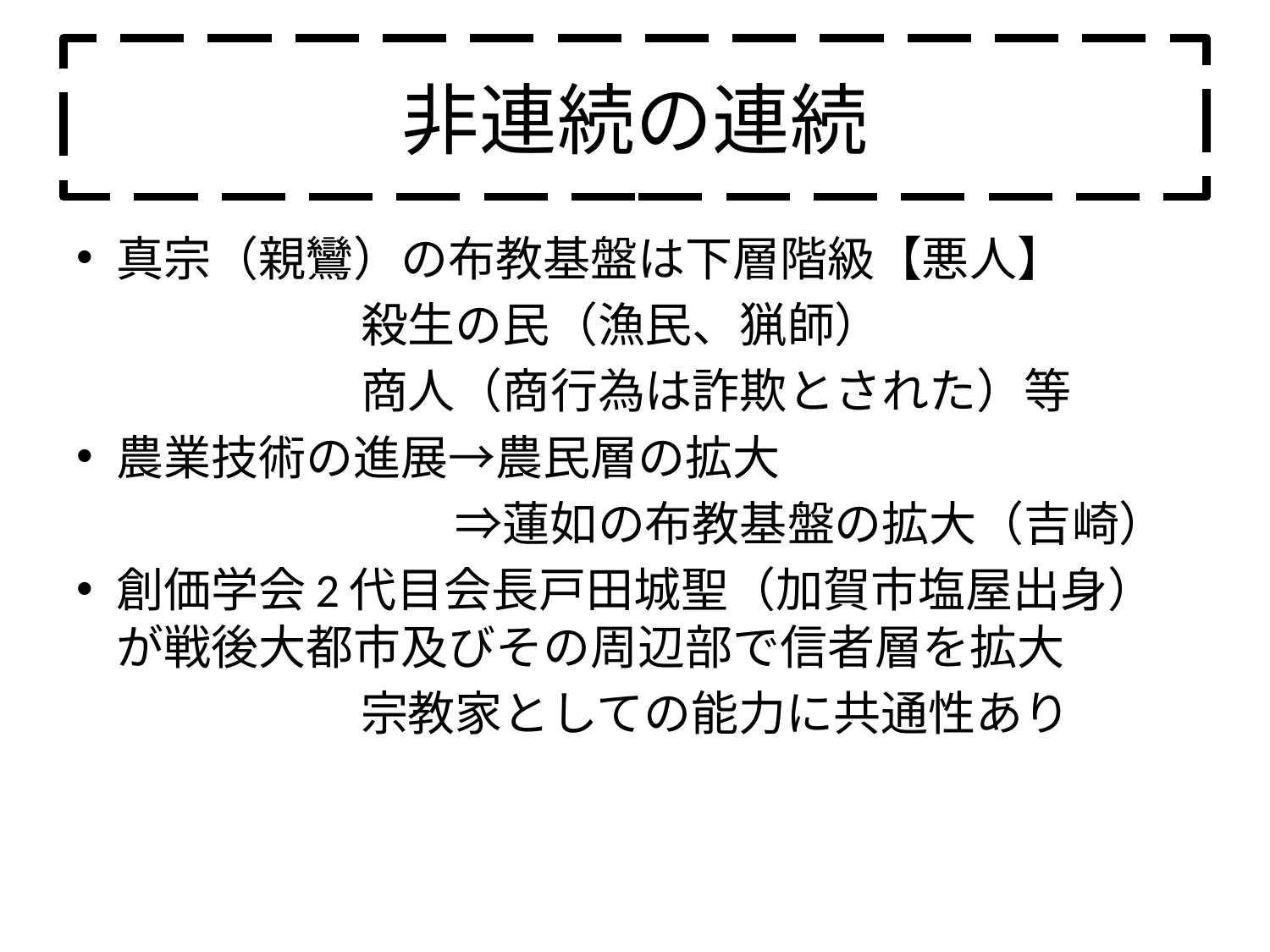

# 非連続の連続
真宗（親鸞）の布教基盤は下層階級【悪人】
　　　　　　殺生の民（漁民、猟師）
　　　　　　商人（商行為は詐欺とされた）等
農業技術の進展→農民層の拡大
　　　　　　　　⇒蓮如の布教基盤の拡大（吉崎）
創価学会2代目会長戸田城聖（加賀市塩屋出身）が戦後大都市及びその周辺部で信者層を拡大
　　　　　　宗教家としての能力に共通性あり